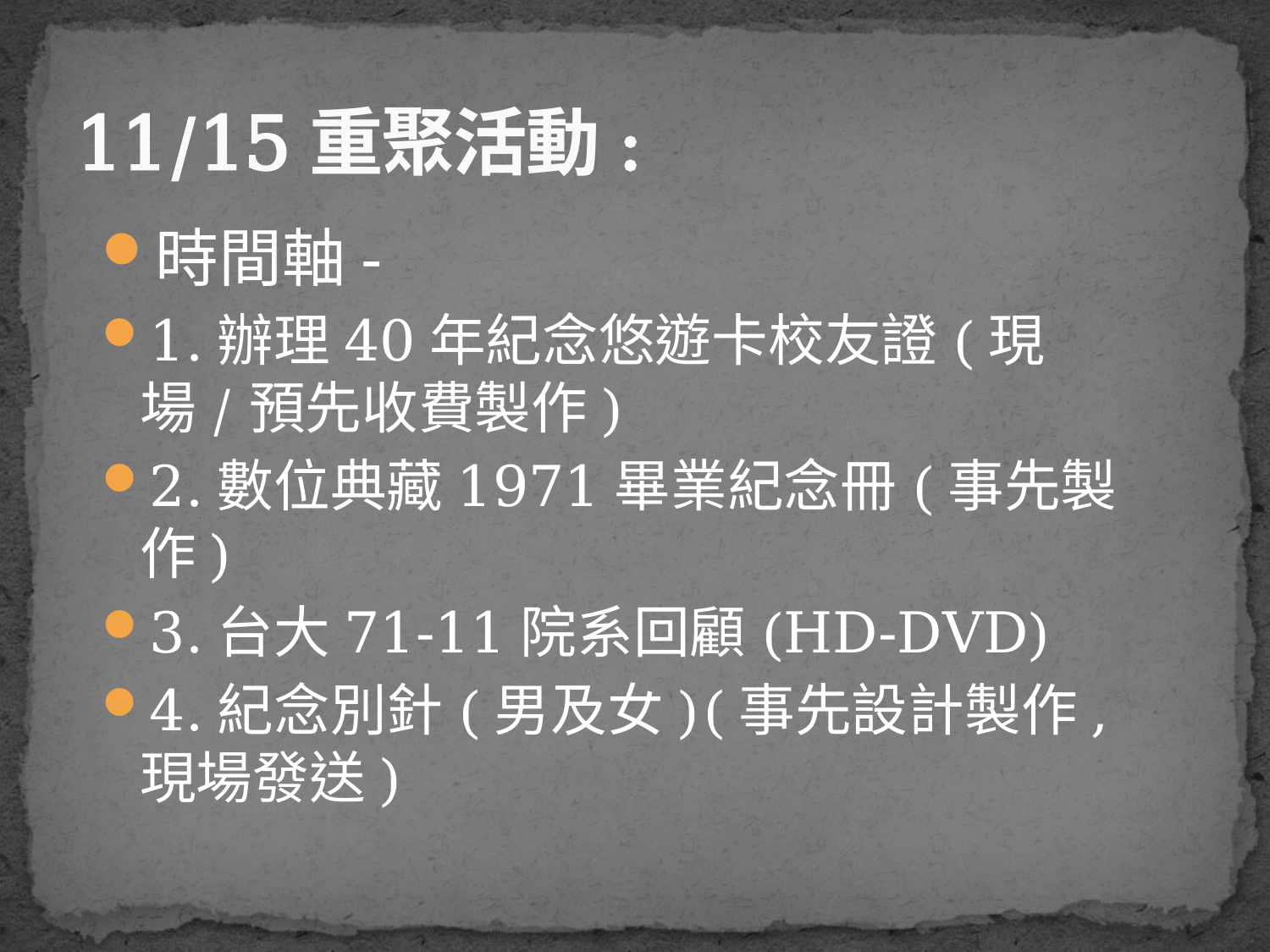

# 11/15重聚活動:
時間軸-
1.辦理40年紀念悠遊卡校友證(現場/預先收費製作)
2.數位典藏1971畢業紀念冊(事先製作)
3.台大71-11院系回顧(HD-DVD)
4.紀念別針(男及女)(事先設計製作,現場發送)